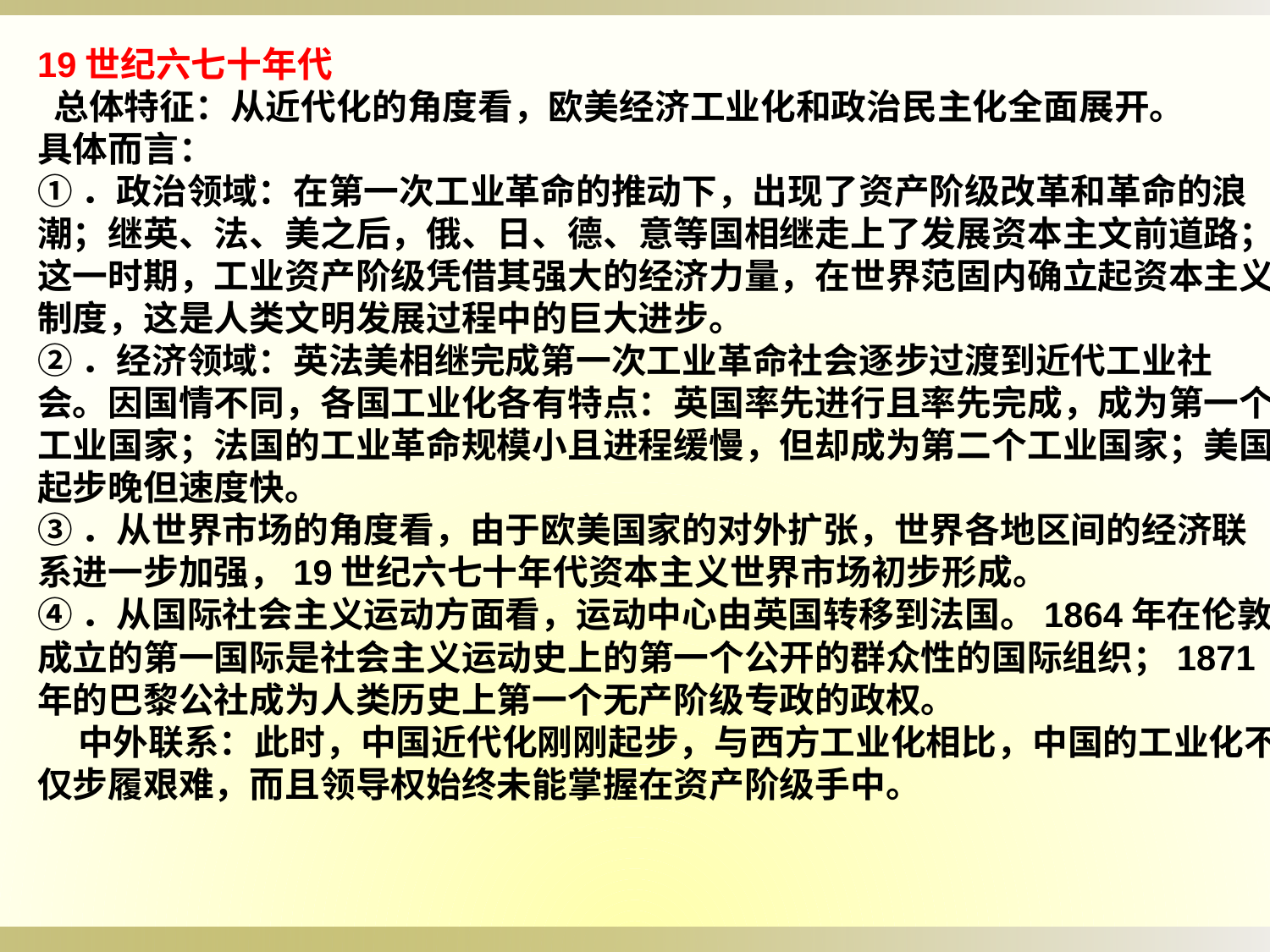

19世纪六七十年代
 总体特征：从近代化的角度看，欧美经济工业化和政治民主化全面展开。
具体而言：
①．政治领域：在第一次工业革命的推动下，出现了资产阶级改革和革命的浪潮；继英、法、美之后，俄、日、德、意等国相继走上了发展资本主文前道路；这一时期，工业资产阶级凭借其强大的经济力量，在世界范固内确立起资本主义制度，这是人类文明发展过程中的巨大进步。
②．经济领域：英法美相继完成第一次工业革命社会逐步过渡到近代工业社会。因国情不同，各国工业化各有特点：英国率先进行且率先完成，成为第一个工业国家；法国的工业革命规模小且进程缓慢，但却成为第二个工业国家；美国起步晚但速度快。
③．从世界市场的角度看，由于欧美国家的对外扩张，世界各地区间的经济联系进一步加强，19世纪六七十年代资本主义世界市场初步形成。
④．从国际社会主义运动方面看，运动中心由英国转移到法国。1864年在伦敦成立的第一国际是社会主义运动史上的第一个公开的群众性的国际组织；1871年的巴黎公社成为人类历史上第一个无产阶级专政的政权。
    中外联系：此时，中国近代化刚刚起步，与西方工业化相比，中国的工业化不仅步履艰难，而且领导权始终未能掌握在资产阶级手中。